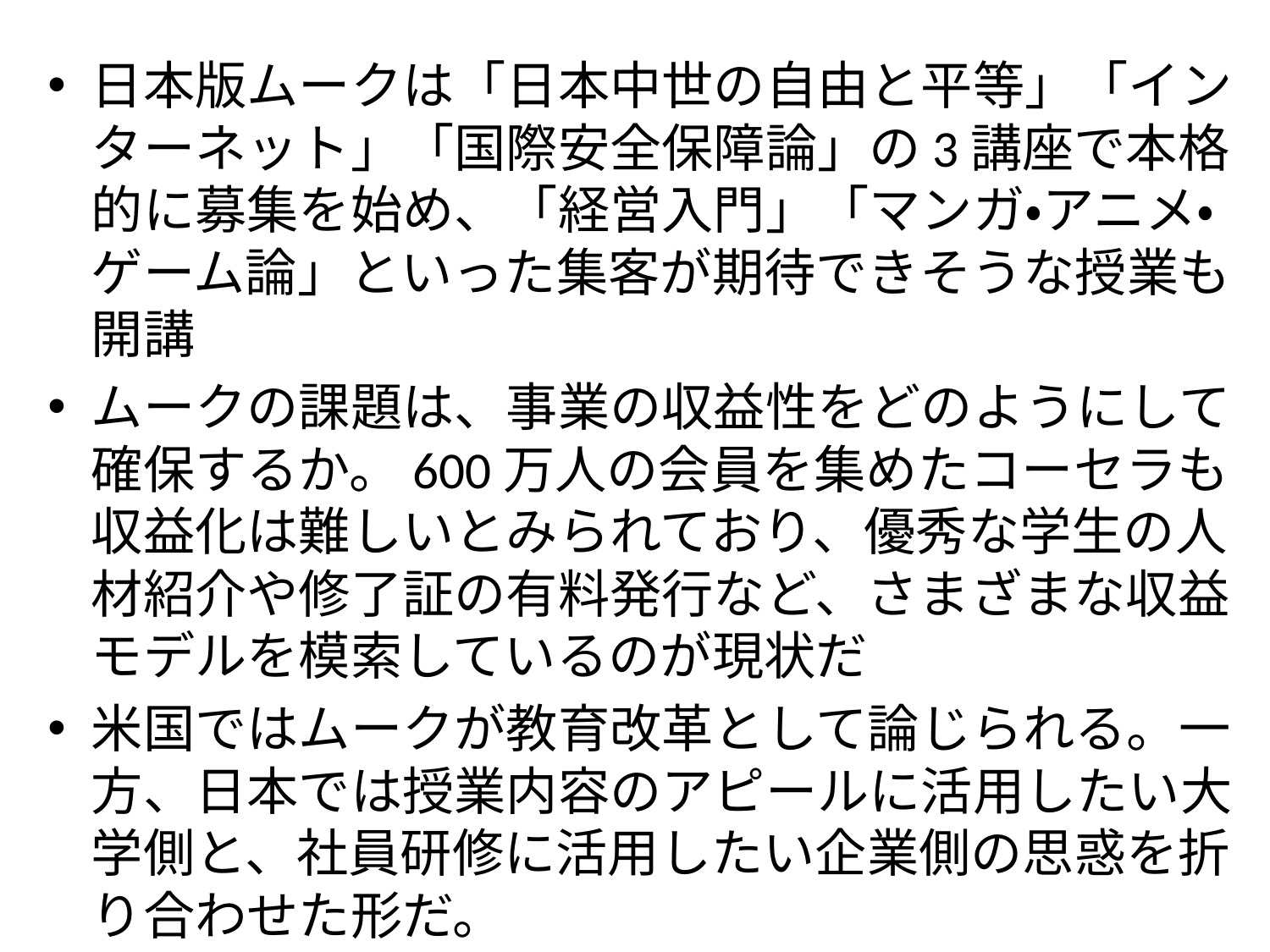

日本版ムークは「日本中世の自由と平等」「インターネット」「国際安全保障論」の3講座で本格的に募集を始め、「経営入門」「マンガ・アニメ・ゲーム論」といった集客が期待できそうな授業も開講
ムークの課題は、事業の収益性をどのようにして確保するか。600万人の会員を集めたコーセラも収益化は難しいとみられており、優秀な学生の人材紹介や修了証の有料発行など、さまざまな収益モデルを模索しているのが現状だ
米国ではムークが教育改革として論じられる。一方、日本では授業内容のアピールに活用したい大学側と、社員研修に活用したい企業側の思惑を折り合わせた形だ。